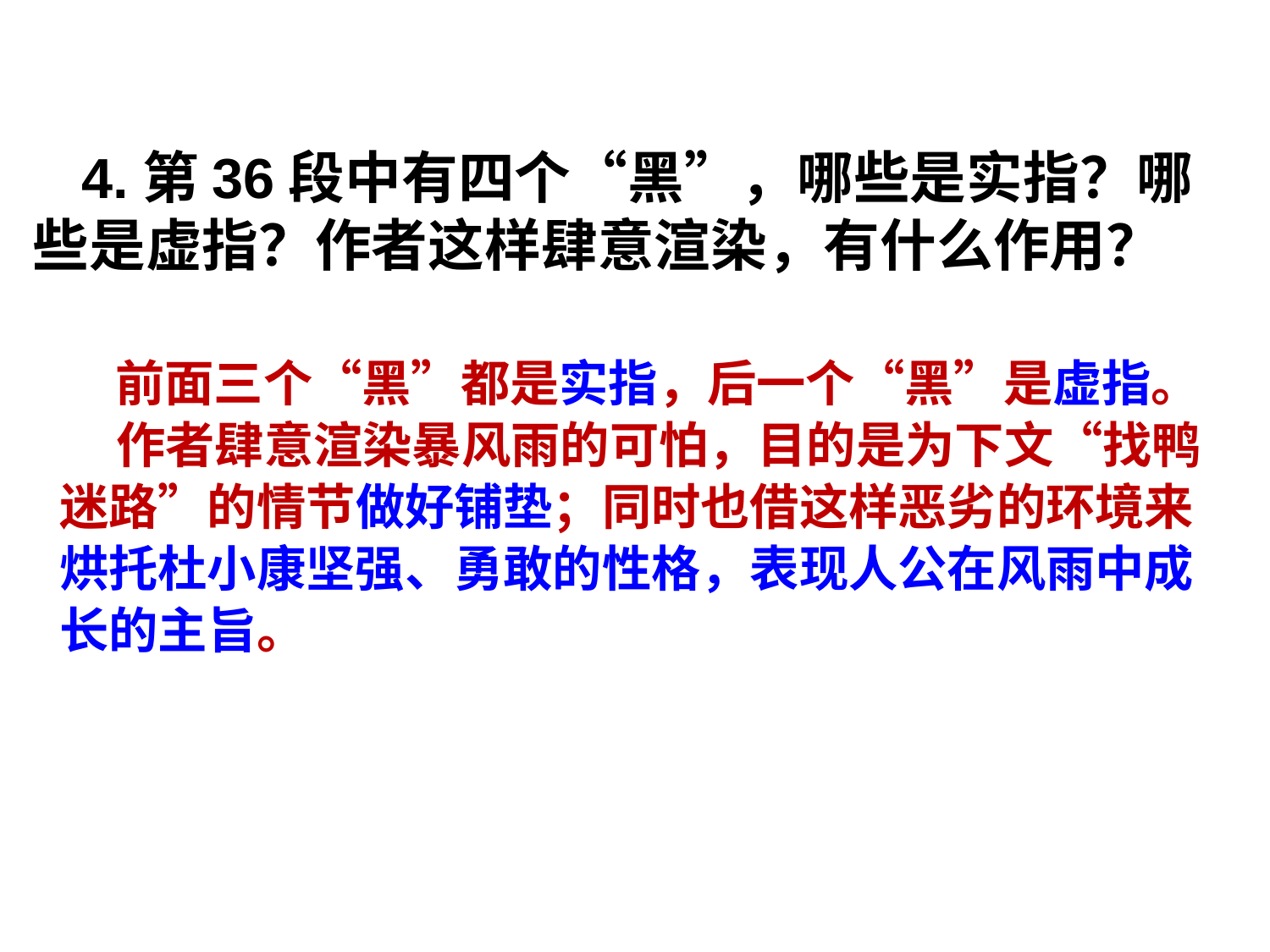

4.第36段中有四个“黑”，哪些是实指？哪些是虚指？作者这样肆意渲染，有什么作用？
    前面三个“黑”都是实指，后一个“黑”是虚指。
    作者肆意渲染暴风雨的可怕，目的是为下文“找鸭迷路”的情节做好铺垫；同时也借这样恶劣的环境来烘托杜小康坚强、勇敢的性格，表现人公在风雨中成长的主旨。